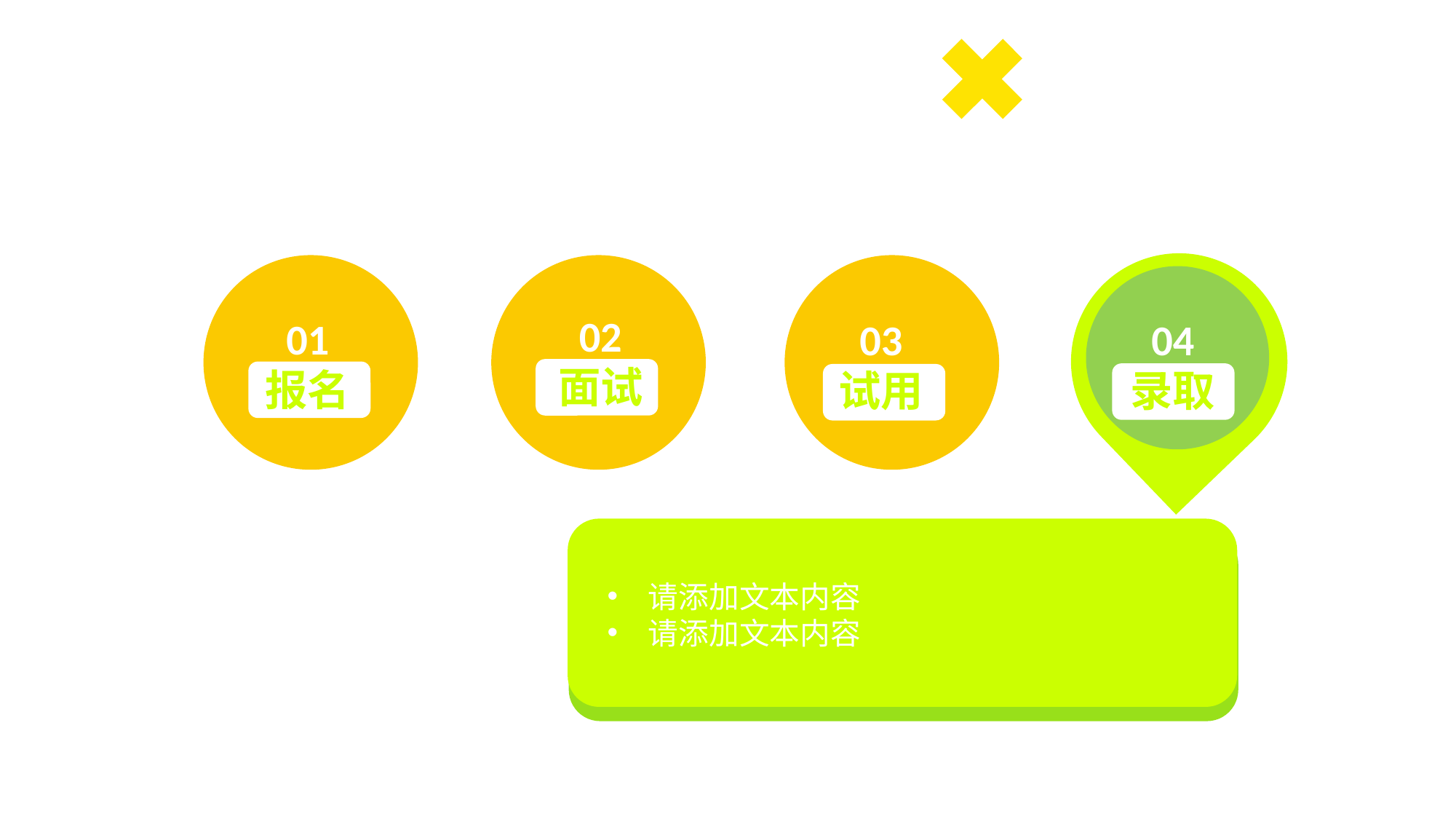

报名流程

02
面试
01
报名
03
试用
04
录取

请添加文本内容
请添加文本内容